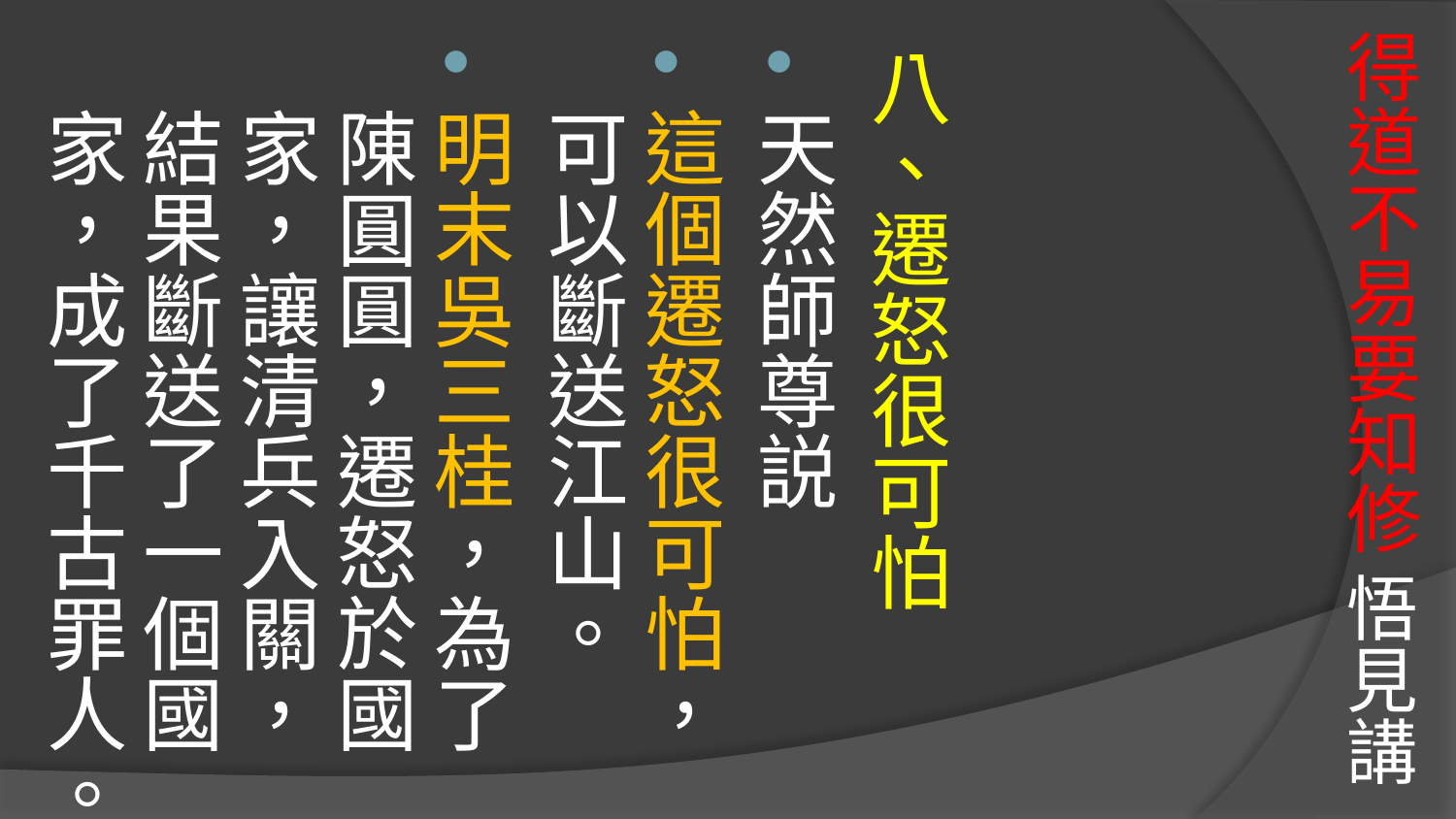

# 得道不易要知修 悟見講
八、遷怒很可怕
天然師尊説
這個遷怒很可怕，可以斷送江山。
明末吳三桂，為了陳圓圓，遷怒於國家，讓清兵入關，結果斷送了一個國家，成了千古罪人。